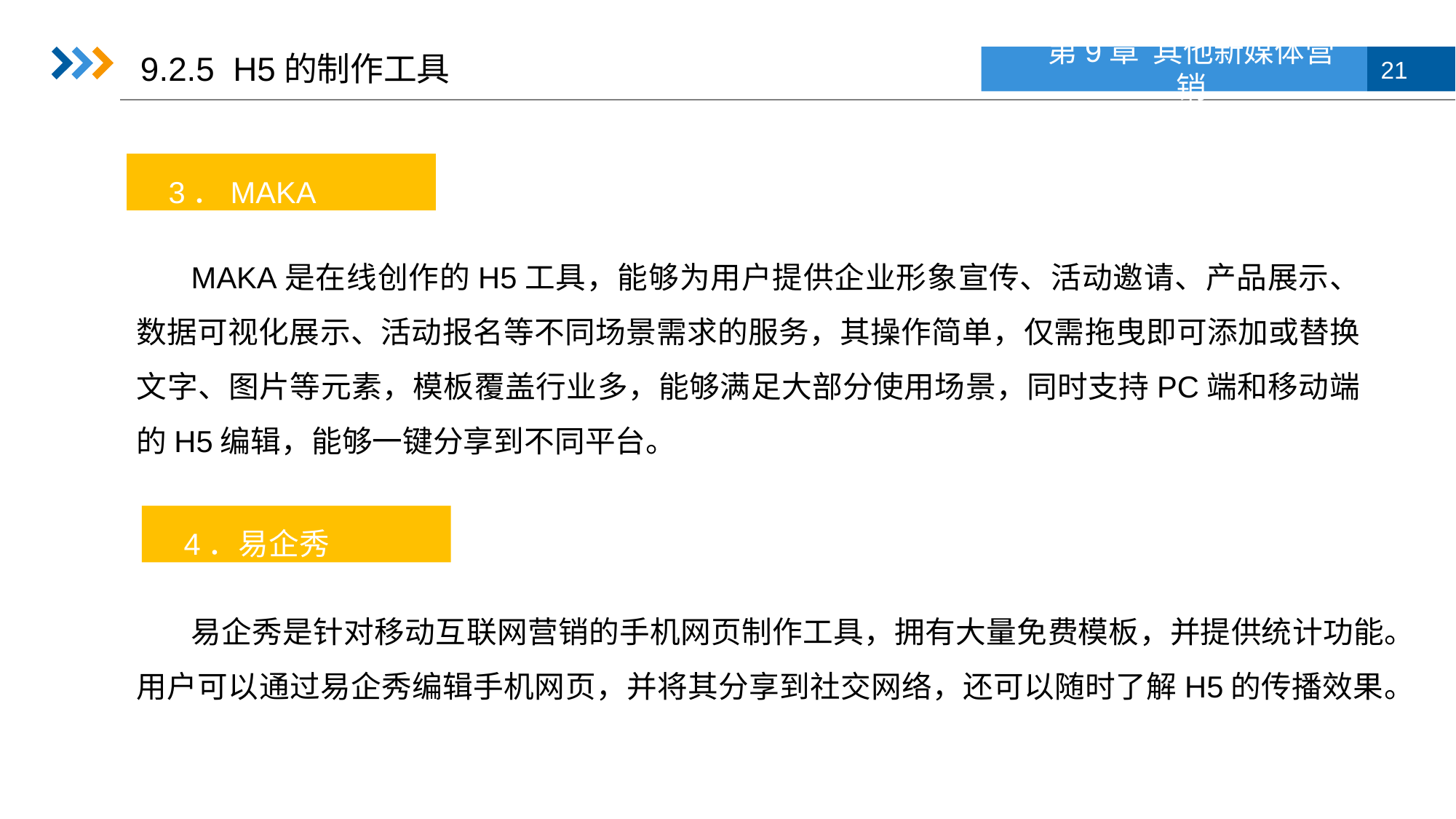

9.2.5  H5的制作工具
3．MAKA
MAKA是在线创作的H5工具，能够为用户提供企业形象宣传、活动邀请、产品展示、数据可视化展示、活动报名等不同场景需求的服务，其操作简单，仅需拖曳即可添加或替换文字、图片等元素，模板覆盖行业多，能够满足大部分使用场景，同时支持PC端和移动端的H5编辑，能够一键分享到不同平台。
4．易企秀
易企秀是针对移动互联网营销的手机网页制作工具，拥有大量免费模板，并提供统计功能。用户可以通过易企秀编辑手机网页，并将其分享到社交网络，还可以随时了解H5的传播效果。